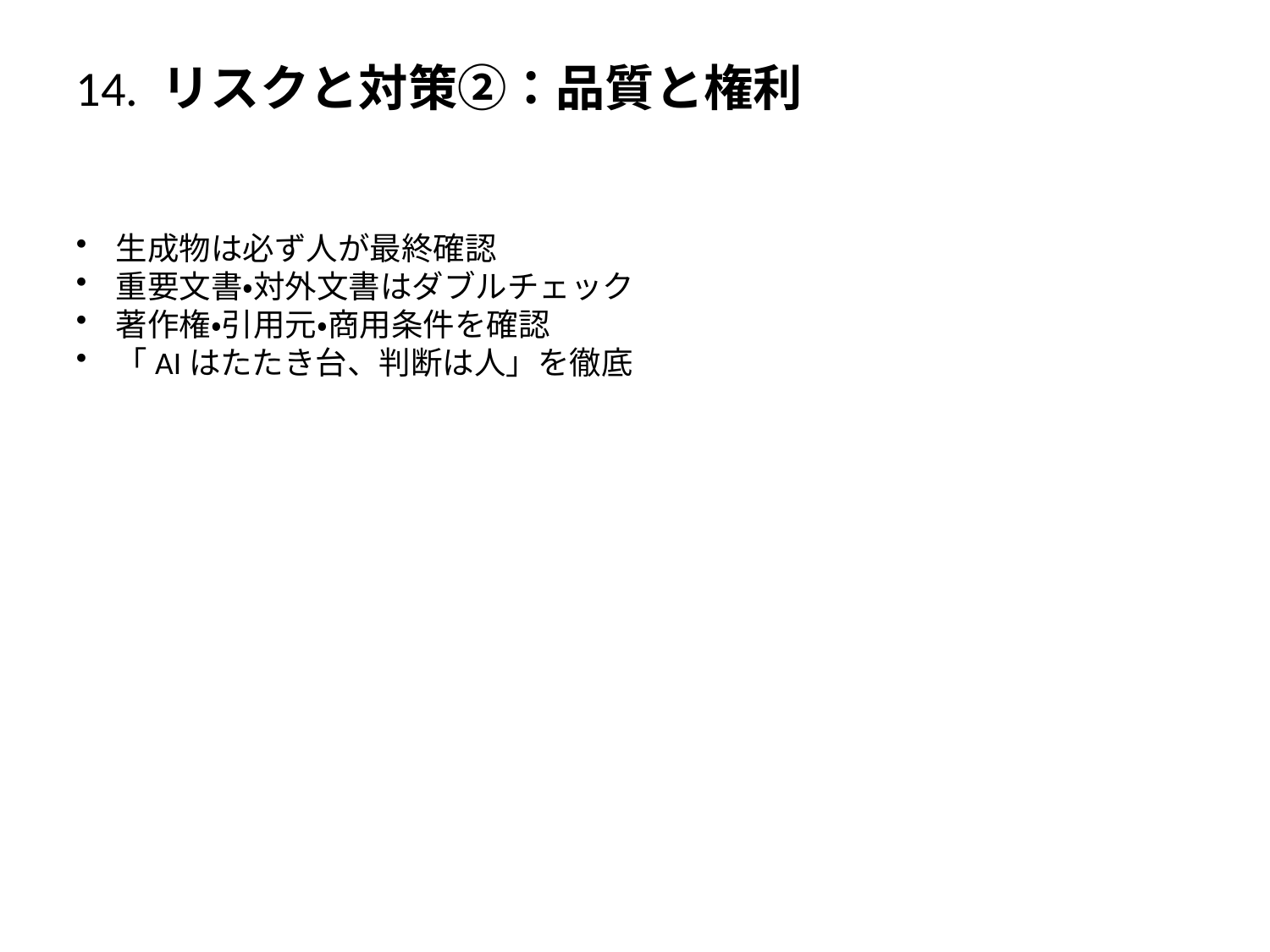

# 14. リスクと対策②：品質と権利
生成物は必ず人が最終確認
重要文書・対外文書はダブルチェック
著作権・引用元・商用条件を確認
「AIはたたき台、判断は人」を徹底